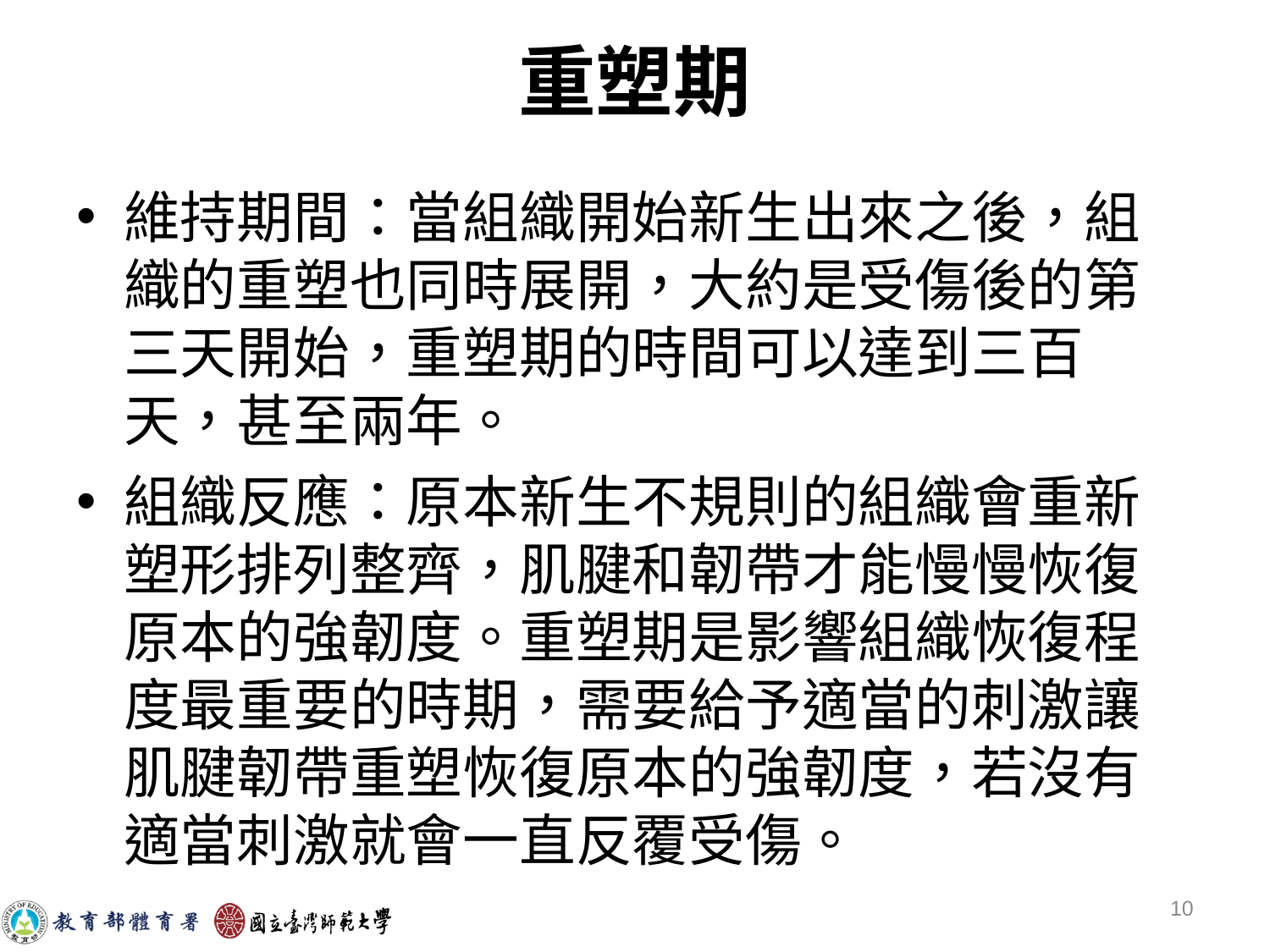

# 重塑期
維持期間：當組織開始新生出來之後，組織的重塑也同時展開，大約是受傷後的第三天開始，重塑期的時間可以達到三百天，甚至兩年。
組織反應：原本新生不規則的組織會重新塑形排列整齊，肌腱和韌帶才能慢慢恢復原本的強韌度。重塑期是影響組織恢復程度最重要的時期，需要給予適當的刺激讓肌腱韌帶重塑恢復原本的強韌度，若沒有適當刺激就會一直反覆受傷。
10